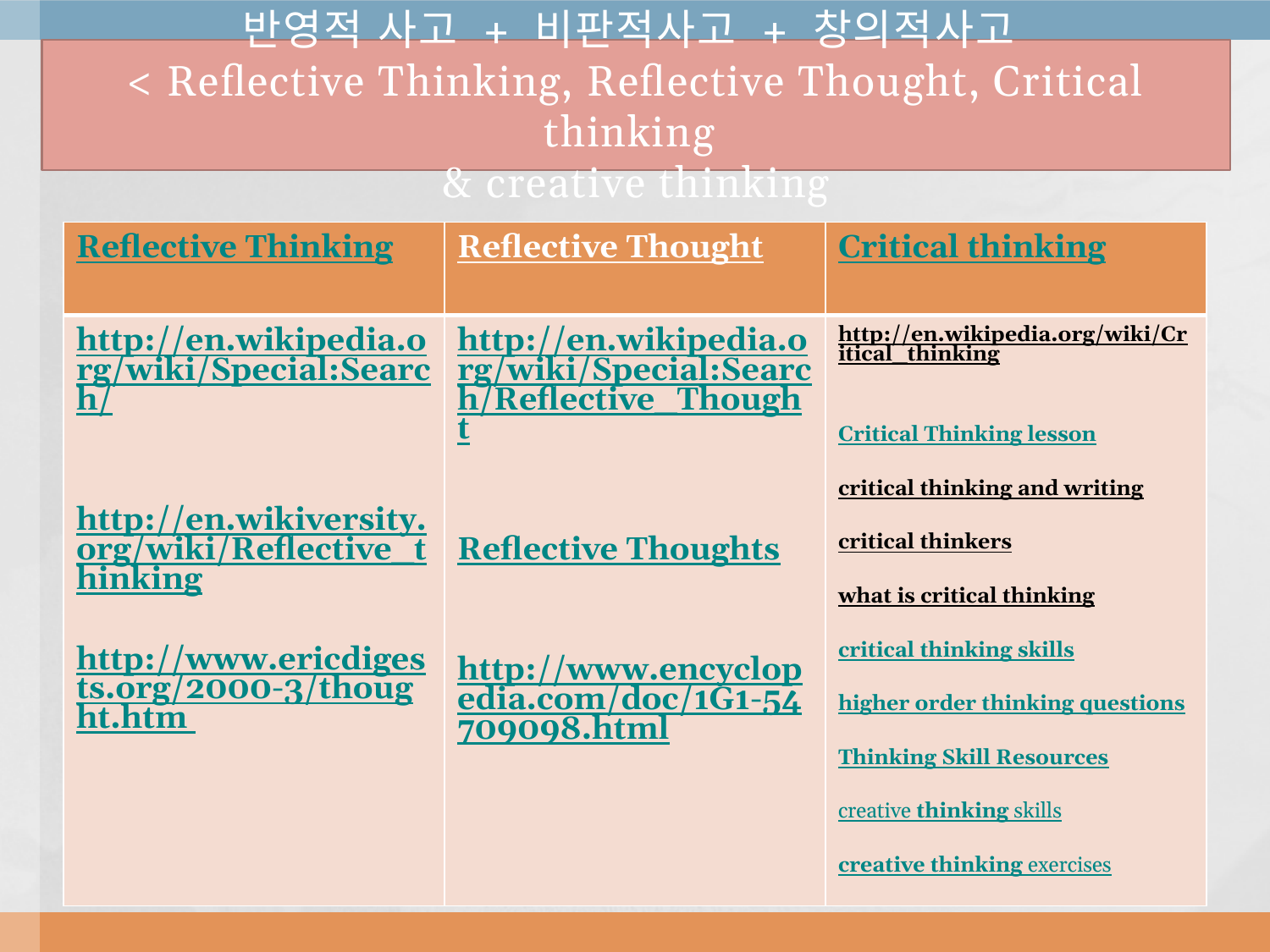

# 반영적 사고 + 비판적사고 + 창의적사고 < Reflective Thinking, Reflective Thought, Critical thinking & creative thinking
| Reflective Thinking | Reflective Thought | Critical thinking |
| --- | --- | --- |
| http://en.wikipedia.org/wiki/Special:Search/     http://en.wikiversity.org/wiki/Reflective\_thinking   http://www.ericdigests.org/2000-3/thought.htm | http://en.wikipedia.org/wiki/Special:Search/Reflective\_Thought   Reflective Thoughts   http://www.encyclopedia.com/doc/1G1-54709098.html | http://en.wikipedia.org/wiki/Critical\_thinking    Critical Thinking lesson   critical thinking and writing    critical thinkers  what is critical thinking    critical thinking skills   higher order thinking questions Thinking Skill Resources   creative thinking skills   creative thinking exercises |